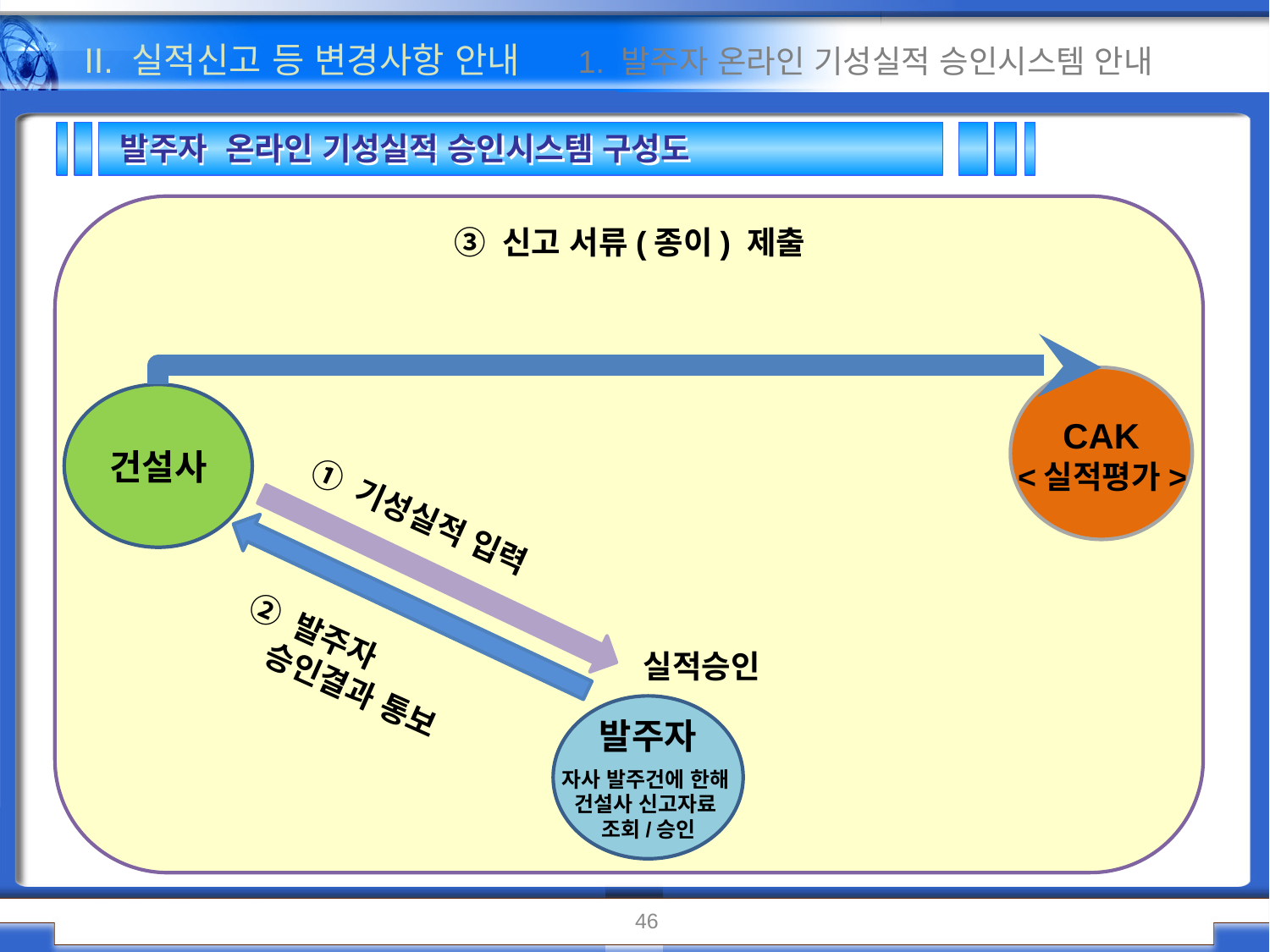

II. 실적신고 등 변경사항 안내     1. 발주자 온라인 기성실적 승인시스템 안내

발주자  온라인 기성실적 승인시스템 구성도

③ 신고 서류(종이) 제출

CAK

건설사

<실적평가>
① 기성실적 입력

② 발주자
   승인결과 통보
실적승인
발주자

자사 발주건에 한해
건설사 신고자료
조회/승인
46